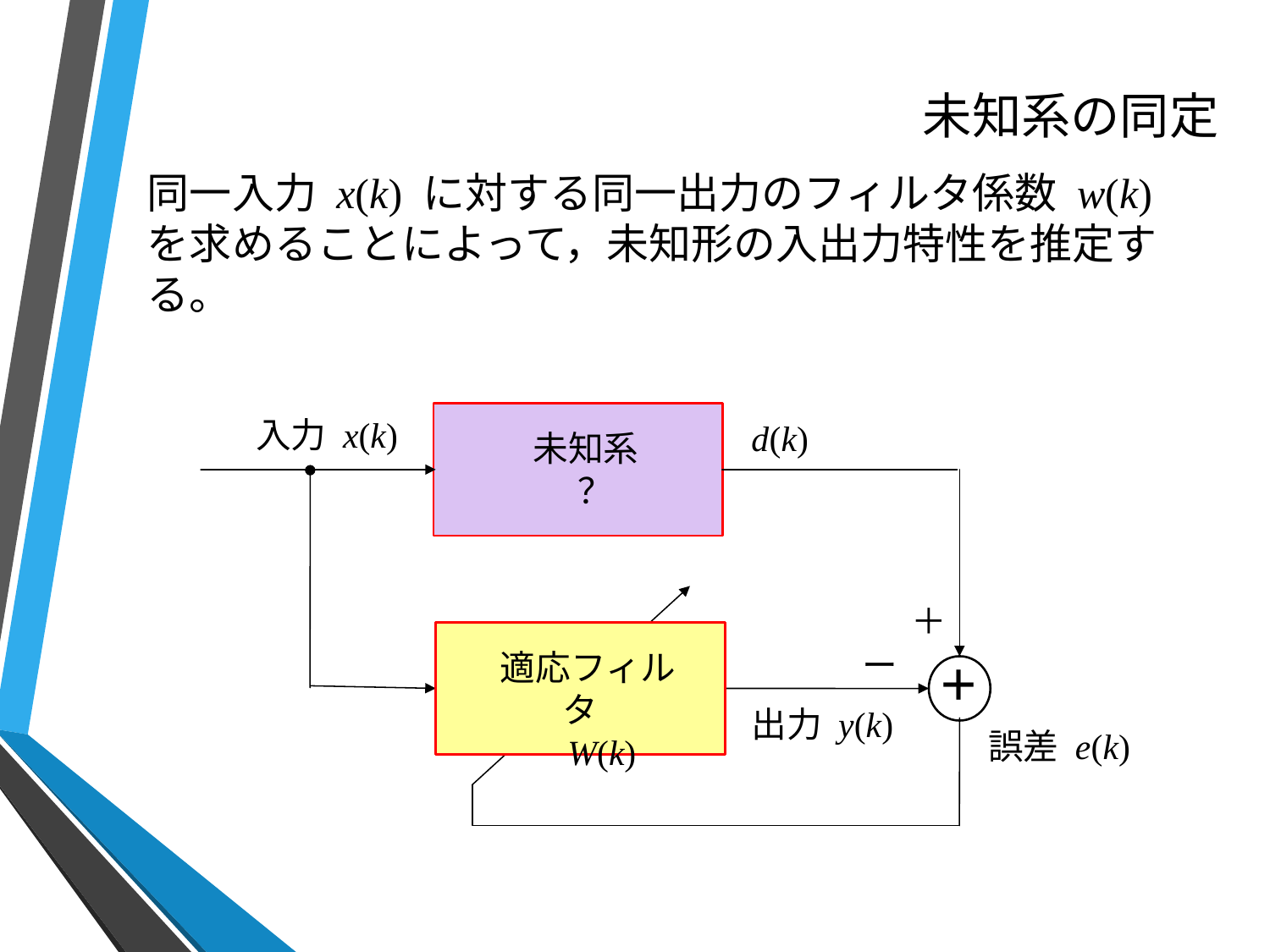

# 未知系の同定
同一入力 x(k) に対する同一出力のフィルタ係数 w(k) を求めることによって，未知形の入出力特性を推定する。

 入力 x(k)
d(k)
 未知系
　？
 ＋

 ー
 適応フィルタ
　W(k)
＋
 出力 y(k)
 誤差 e(k)